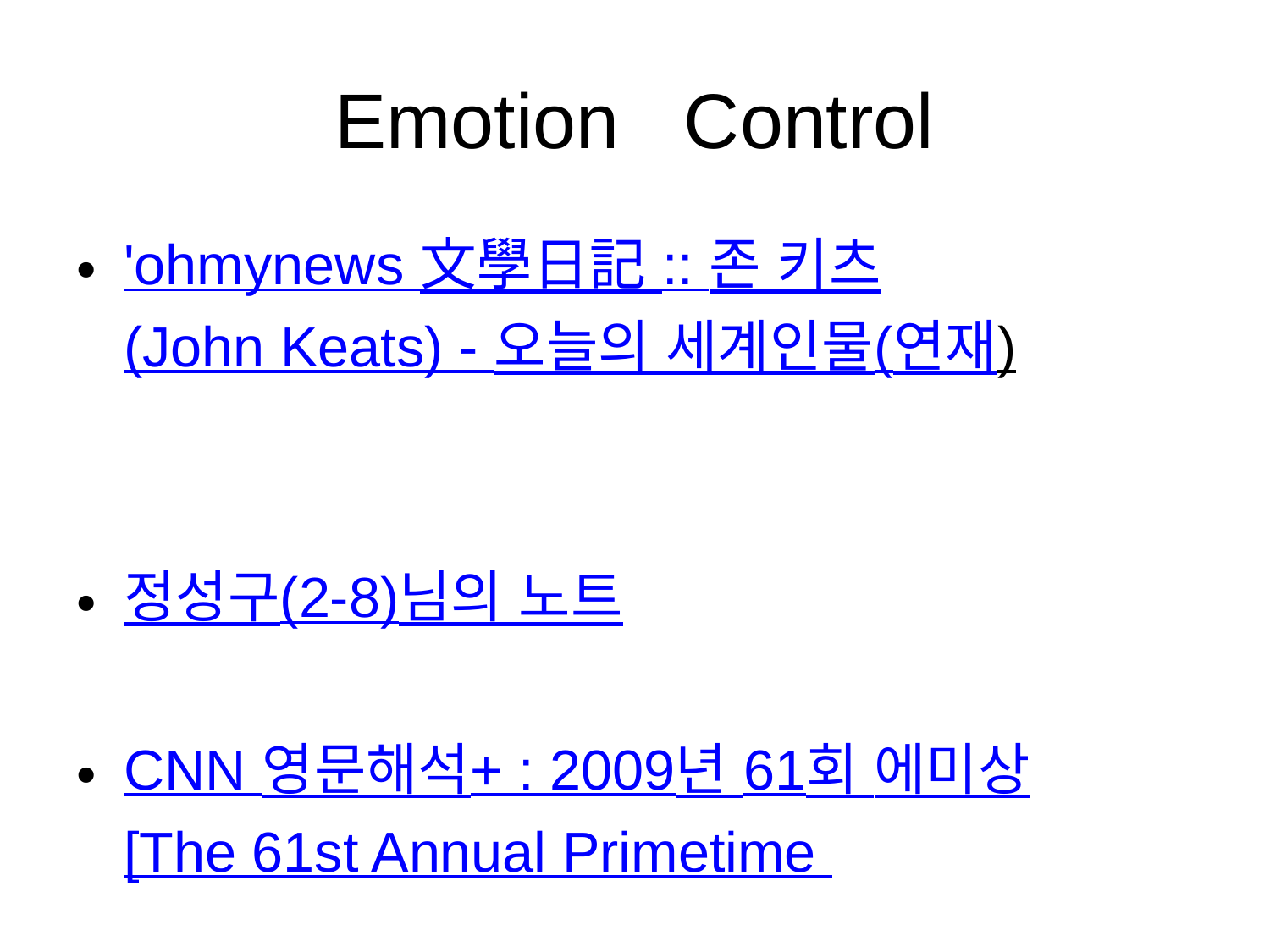

# Emotion   Control
'ohmynews 文學日記 :: 존 키츠(John Keats) - 오늘의 세계인물(연재)

정성구(2-8)님의 노트

CNN 영문해석+ : 2009년 61회 에미상[The 61st Annual Primetime